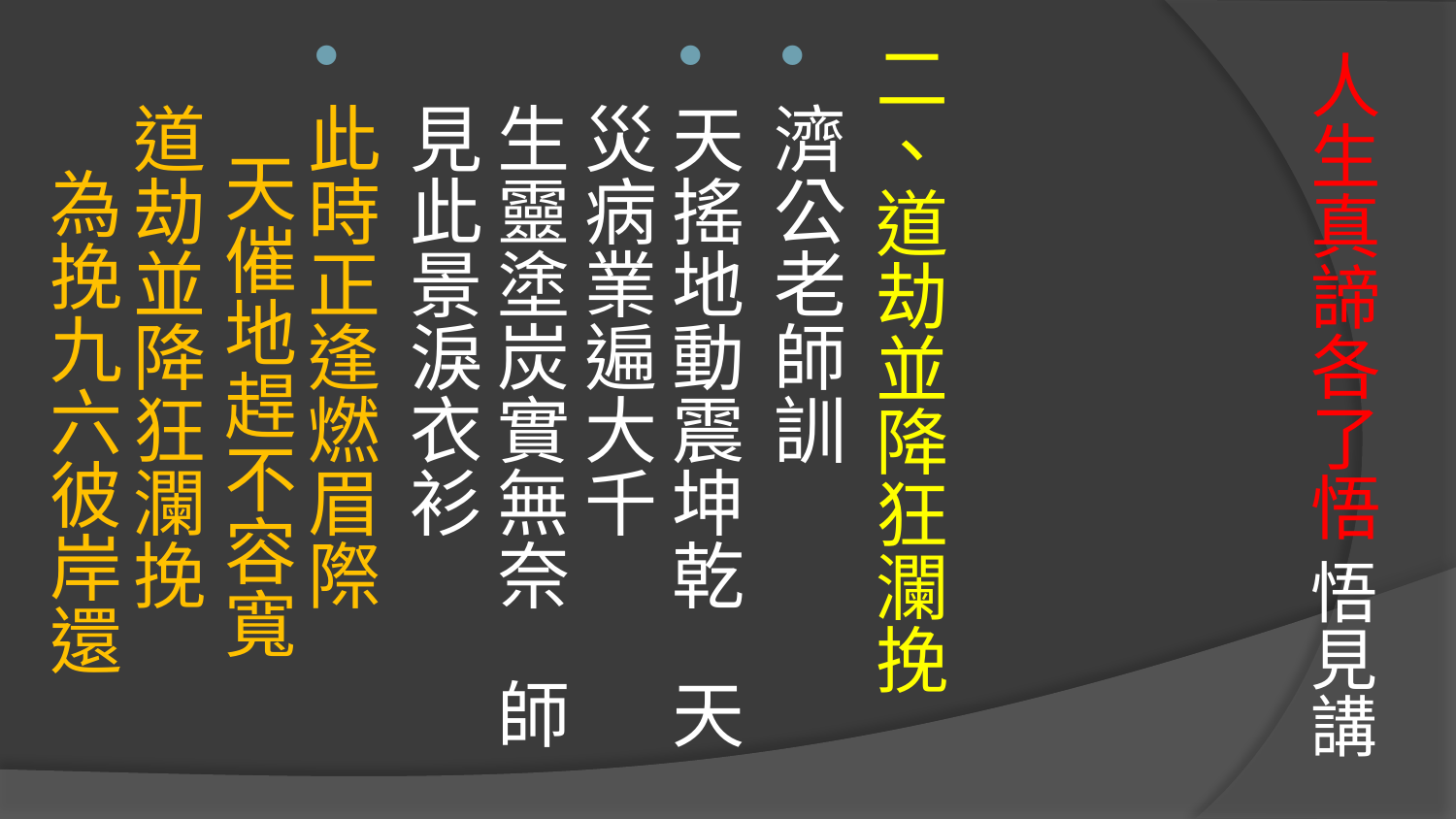

二、道劫並降狂瀾挽
濟公老師訓
天搖地動震坤乾    天災病業遍大千
生靈塗炭實無奈    師見此景淚衣衫
此時正逢燃眉際              天催地趕不容寬 
道劫並降狂瀾挽               為挽九六彼岸還
# 人生真諦各了悟 悟見講